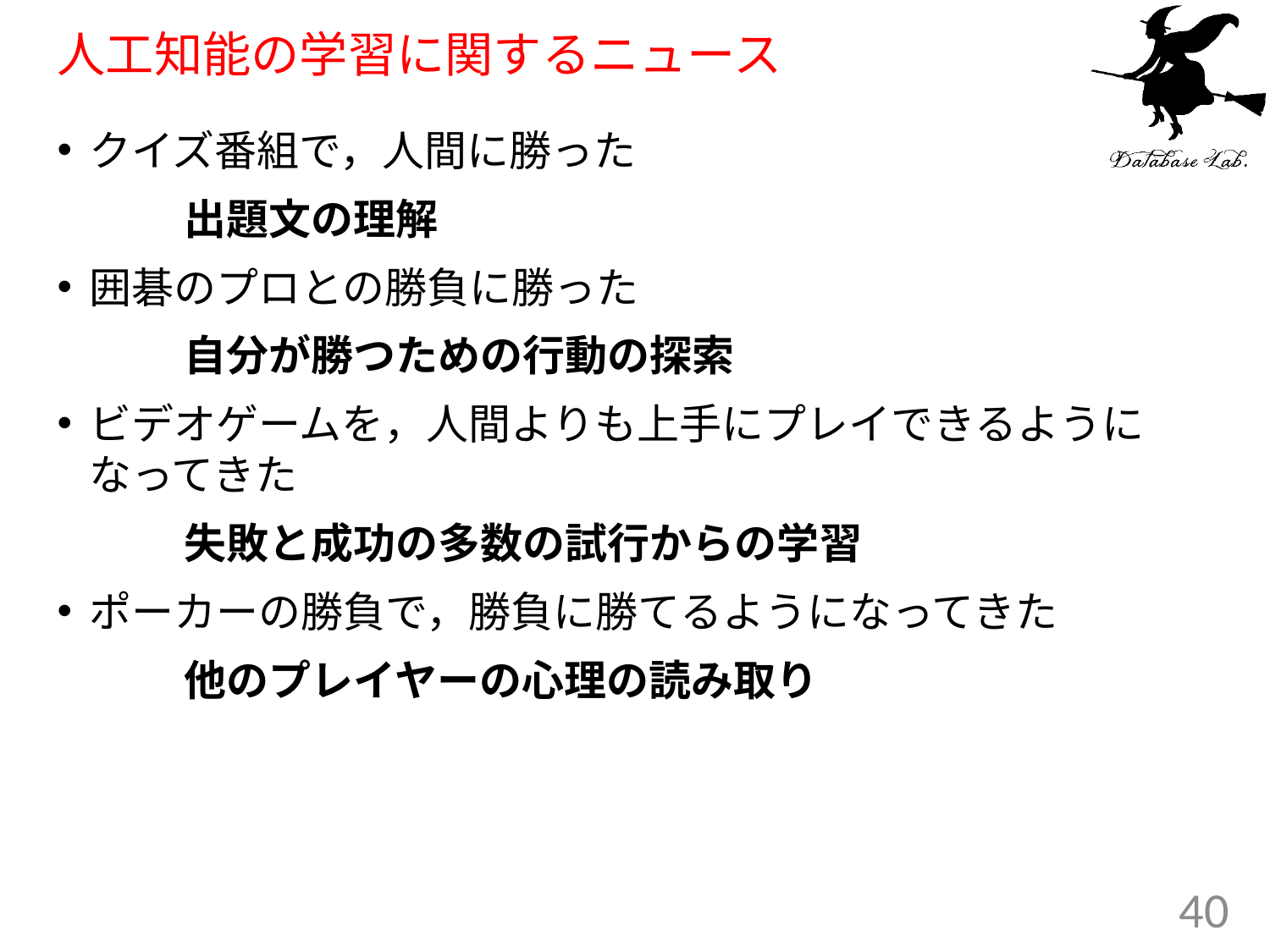

# 人工知能の学習に関するニュース
クイズ番組で，人間に勝った
	出題文の理解
囲碁のプロとの勝負に勝った
	自分が勝つための行動の探索
ビデオゲームを，人間よりも上手にプレイできるようになってきた
	失敗と成功の多数の試行からの学習
ポーカーの勝負で，勝負に勝てるようになってきた
	他のプレイヤーの心理の読み取り

40